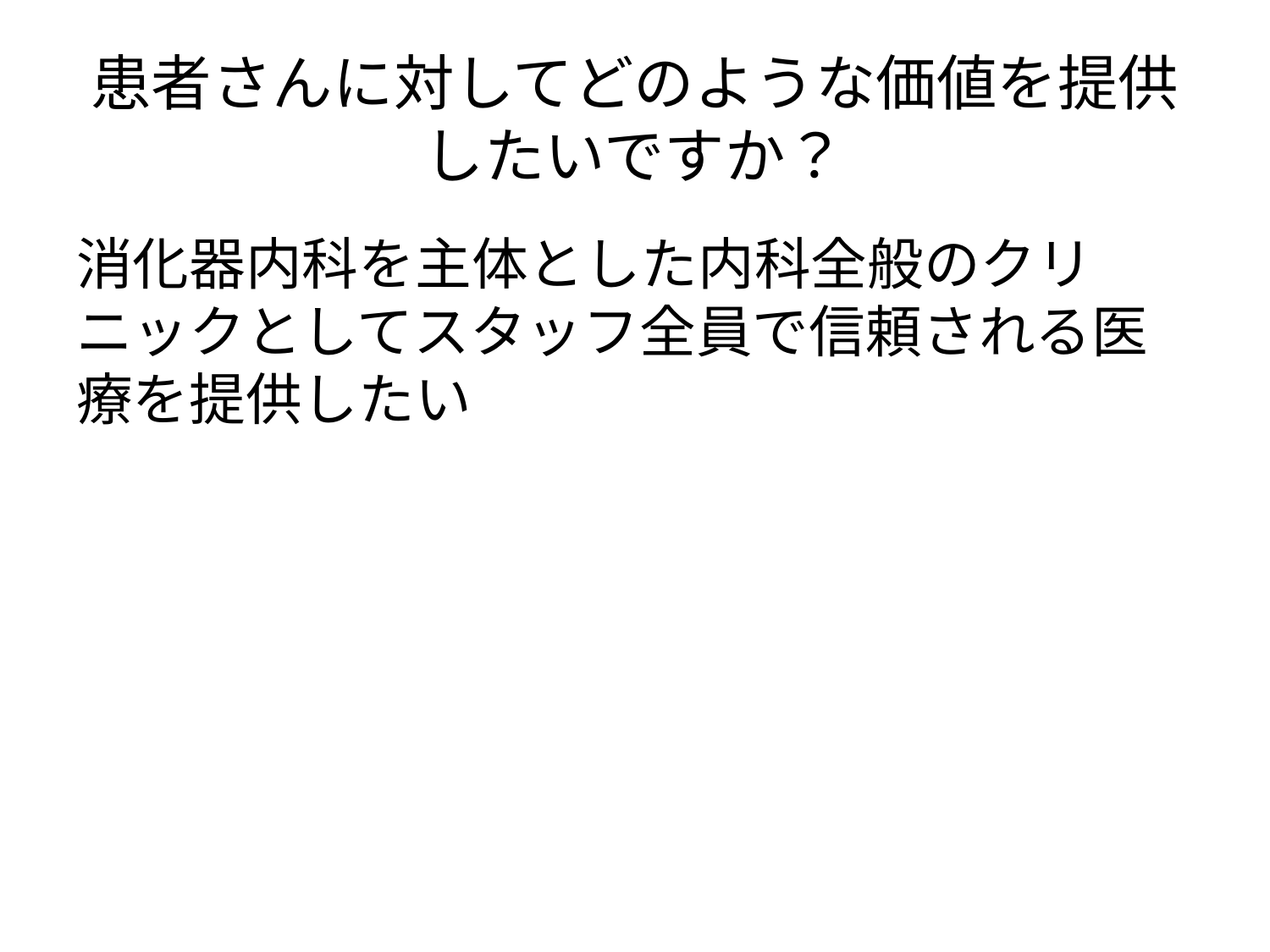

# 患者さんに対してどのような価値を提供したいですか？
消化器内科を主体とした内科全般のクリニックとしてスタッフ全員で信頼される医療を提供したい